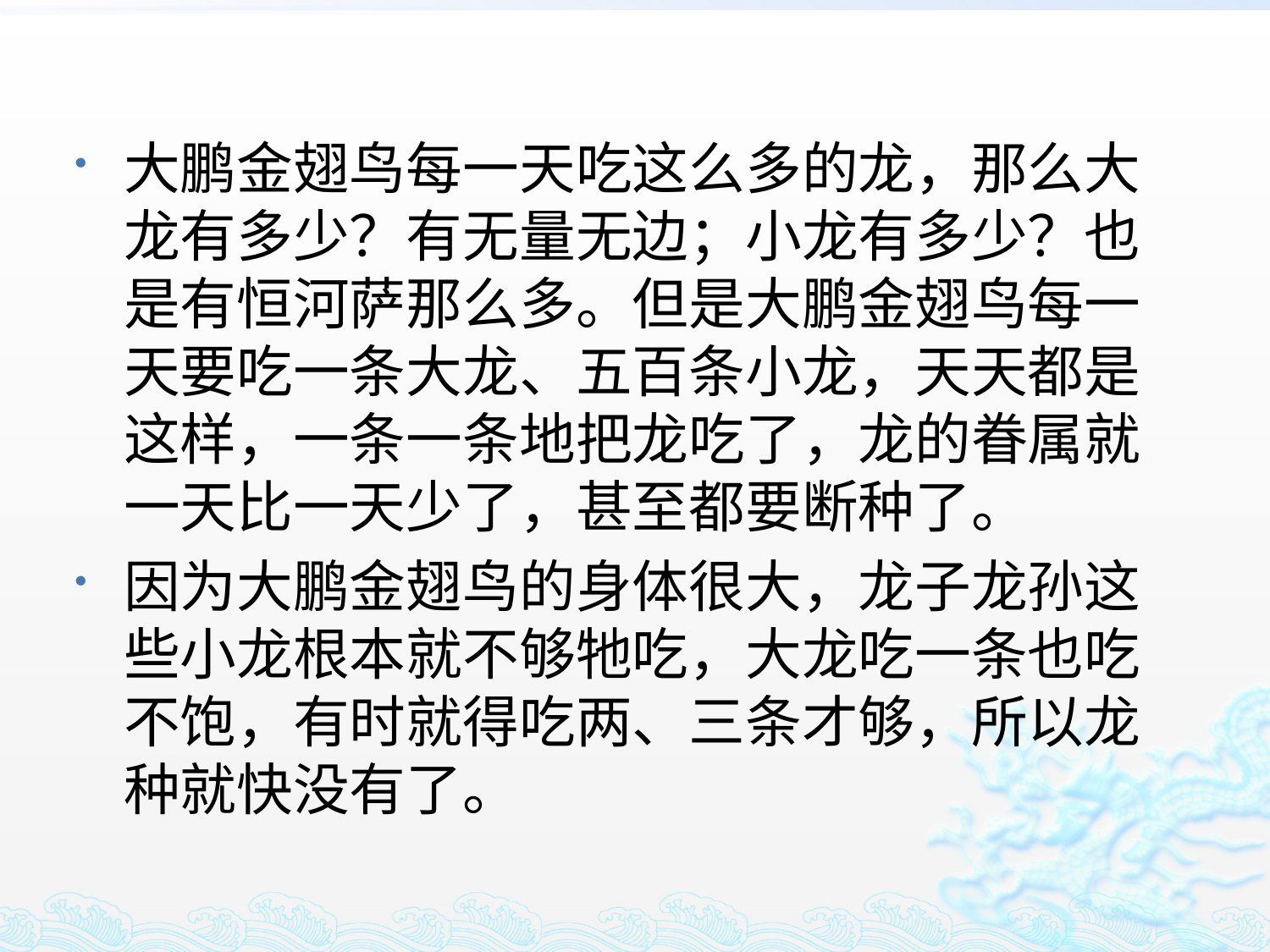

大鹏金翅鸟每一天吃这么多的龙，那么大龙有多少？有无量无边；小龙有多少？也是有恒河萨那么多。但是大鹏金翅鸟每一天要吃一条大龙、五百条小龙，天天都是这样，一条一条地把龙吃了，龙的眷属就一天比一天少了，甚至都要断种了。
因为大鹏金翅鸟的身体很大，龙子龙孙这些小龙根本就不够牠吃，大龙吃一条也吃不饱，有时就得吃两、三条才够，所以龙种就快没有了。